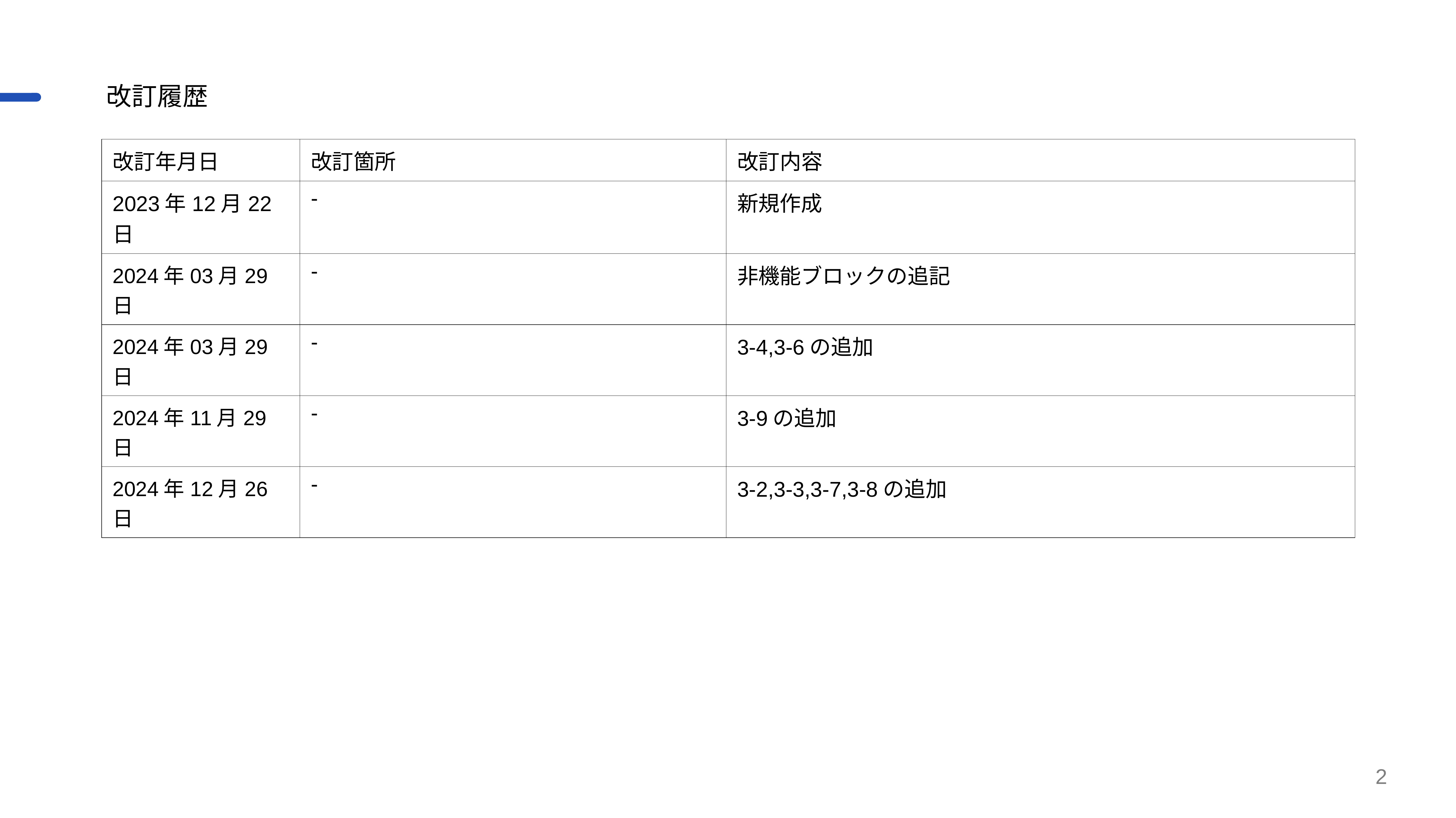

# 改訂履歴
| 改訂年月日 | 改訂箇所 | 改訂内容 |
| --- | --- | --- |
| 2023年12月22日 | - | 新規作成 |
| 2024年03月29日 | - | 非機能ブロックの追記 |
| 2024年03月29日 | - | 3-4,3-6の追加 |
| 2024年11月29日 | - | 3-9の追加 |
| 2024年12月26日 | - | 3-2,3-3,3-7,3-8の追加 |
2